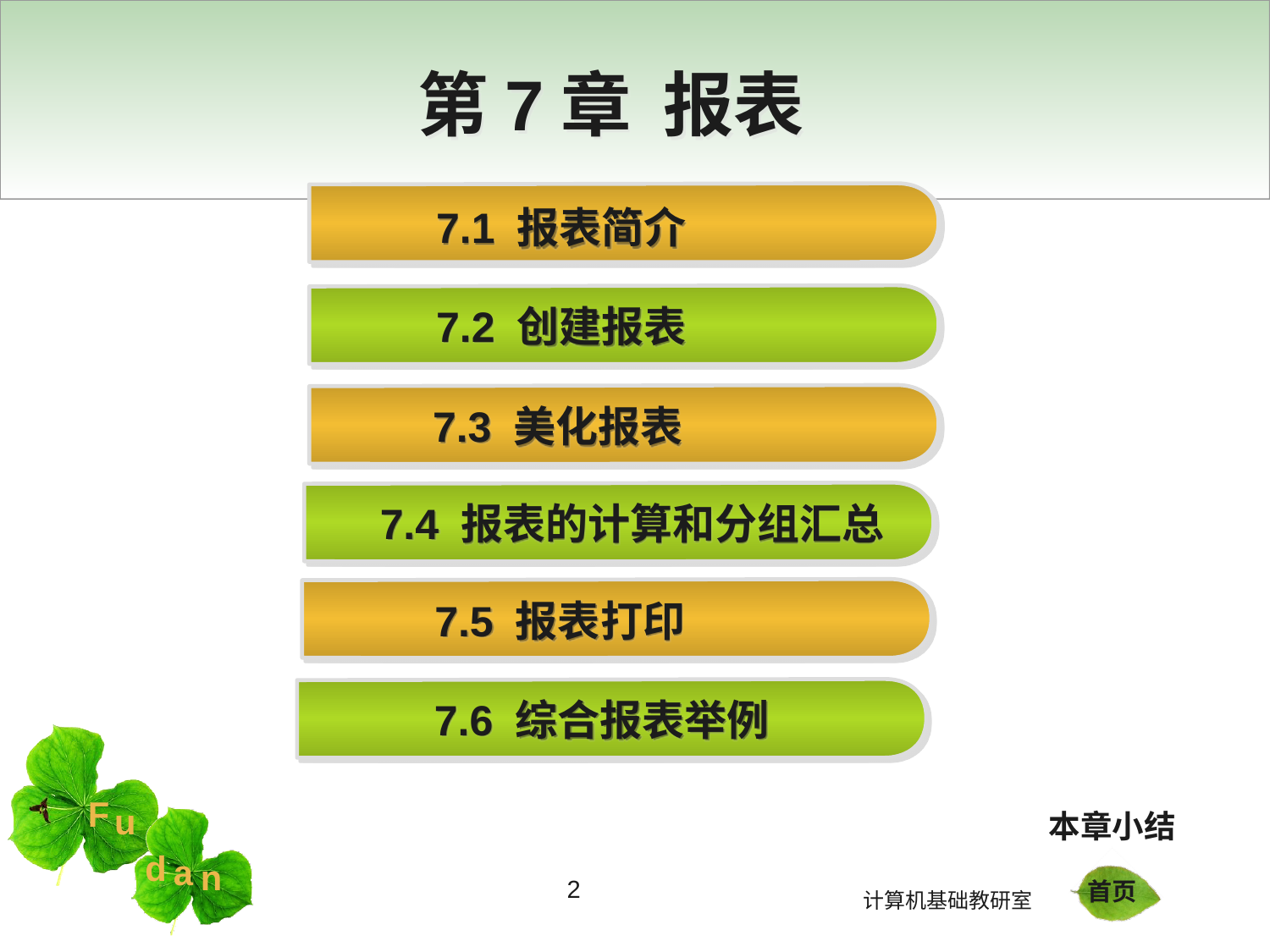

# 第7章  报表

7.1 报表简介

7.2 创建报表

7.3 美化报表

7.4 报表的计算和分组汇总

  7.5 报表打印

7.6 综合报表举例
本章小结
2
首页